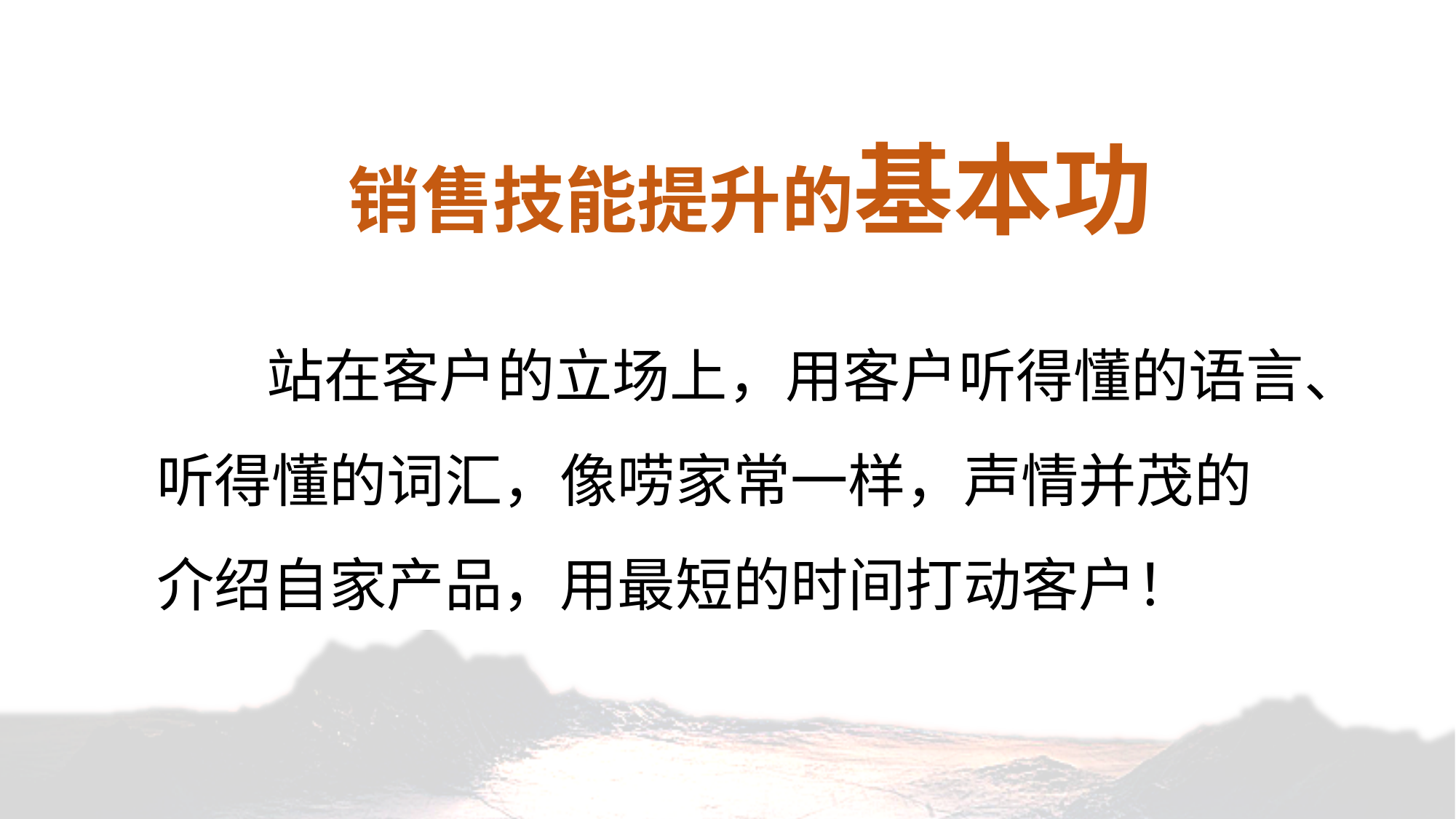

销售技能提升的基本功
       站在客户的立场上，用客户听得懂的语言、听得懂的词汇，像唠家常一样，声情并茂的介绍自家产品，用最短的时间打动客户！